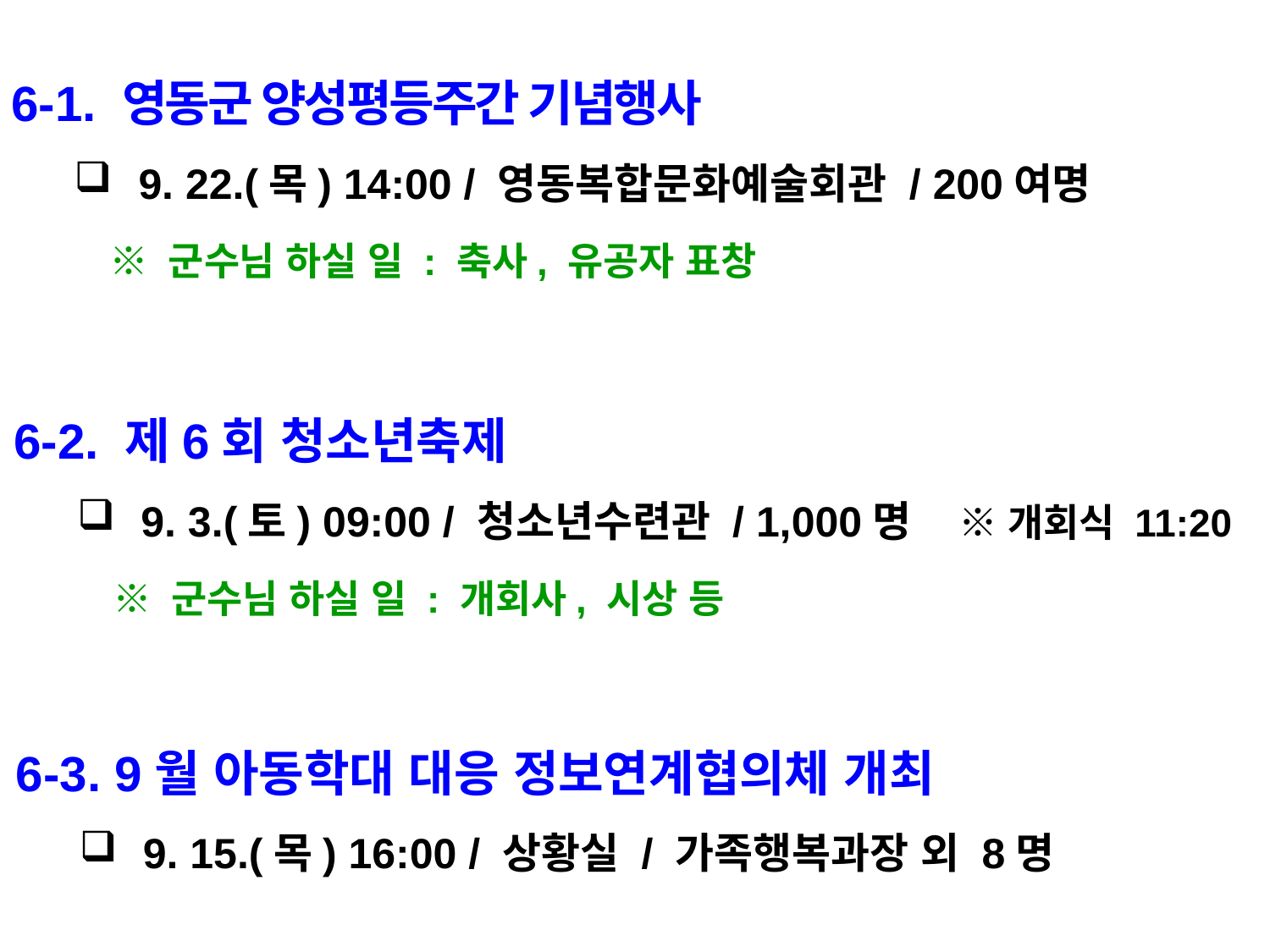

6-1. 영동군 양성평등주간 기념행사
9. 22.(목) 14:00 / 영동복합문화예술회관 / 200여명
   ※ 군수님 하실 일 : 축사, 유공자 표창
6-2. 제6회 청소년축제
9. 3.(토) 09:00 / 청소년수련관 / 1,000명    ※ 개회식 11:20
   ※ 군수님 하실 일 : 개회사, 시상 등
6-3. 9월 아동학대 대응 정보연계협의체 개최
9. 15.(목) 16:00 / 상황실 / 가족행복과장 외 8명